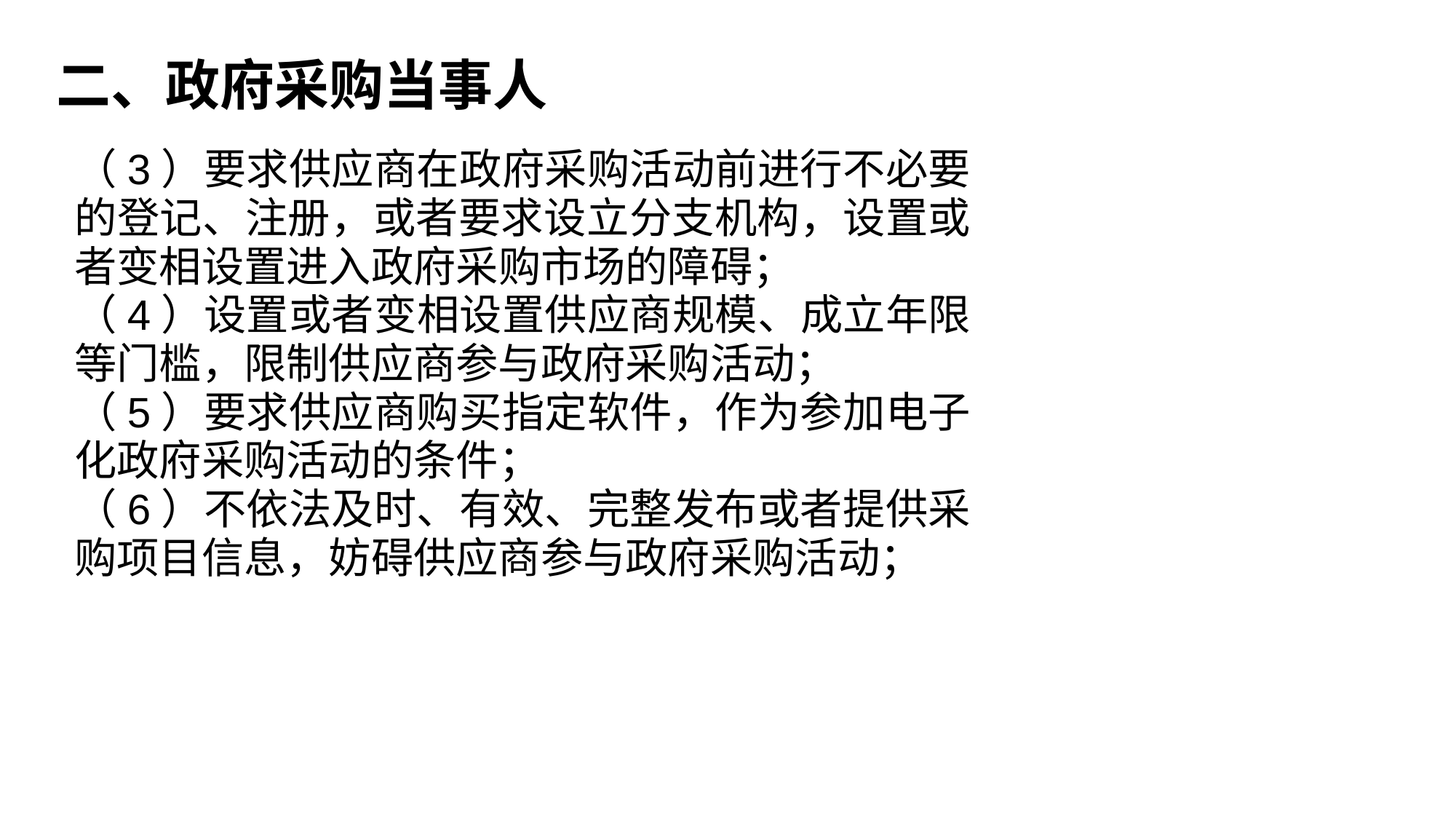

二、政府采购当事人
（3）要求供应商在政府采购活动前进行不必要的登记、注册，或者要求设立分支机构，设置或者变相设置进入政府采购市场的障碍；
（4）设置或者变相设置供应商规模、成立年限等门槛，限制供应商参与政府采购活动；
（5）要求供应商购买指定软件，作为参加电子化政府采购活动的条件；
（6）不依法及时、有效、完整发布或者提供采购项目信息，妨碍供应商参与政府采购活动；